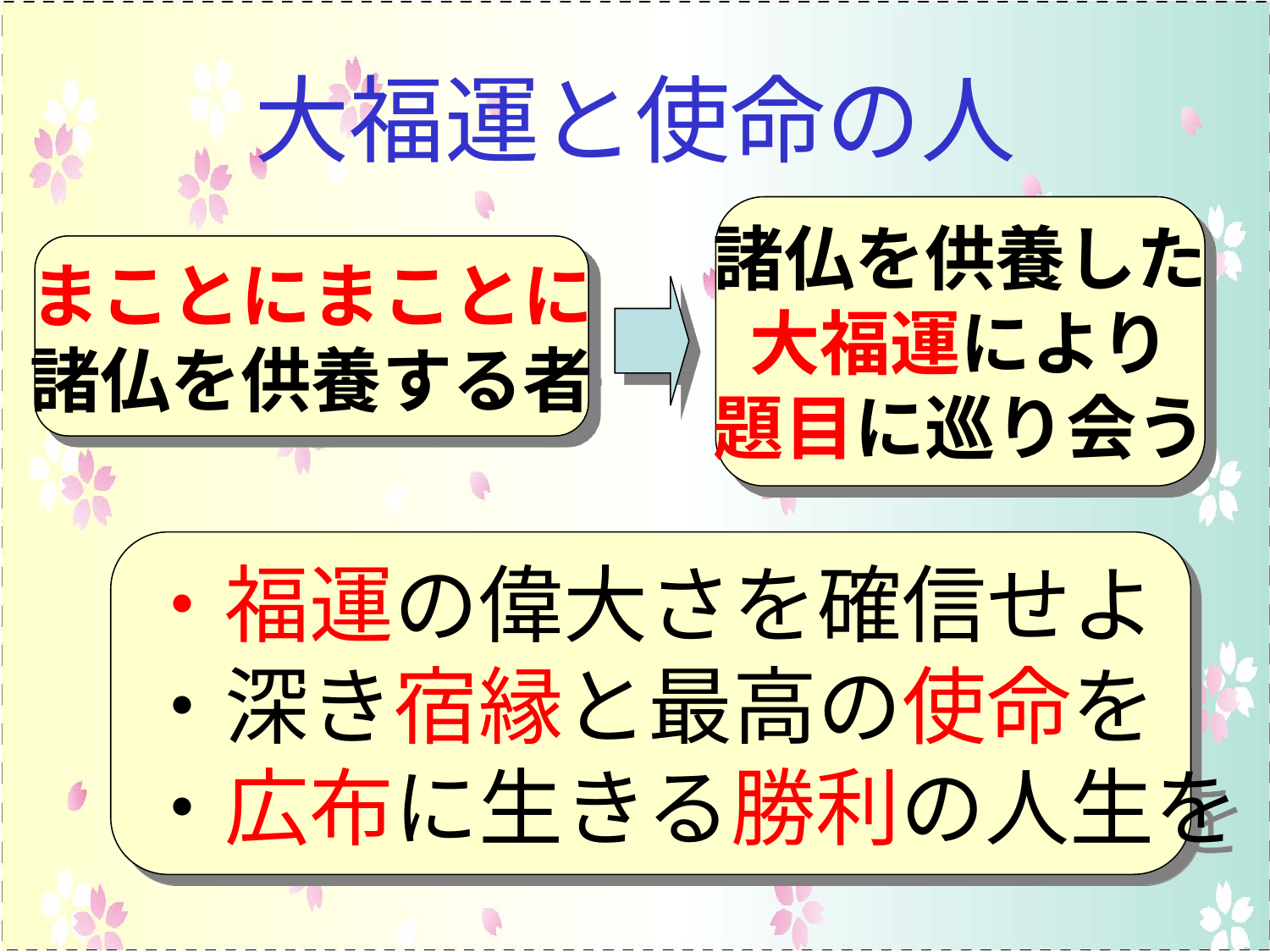

# 大福運と使命の人
諸仏を供養した
大福運により
題目に巡り会う
まことにまことに
諸仏を供養する者

・福運の偉大さを確信せよ
・深き宿縁と最高の使命を
・広布に生きる勝利の人生を